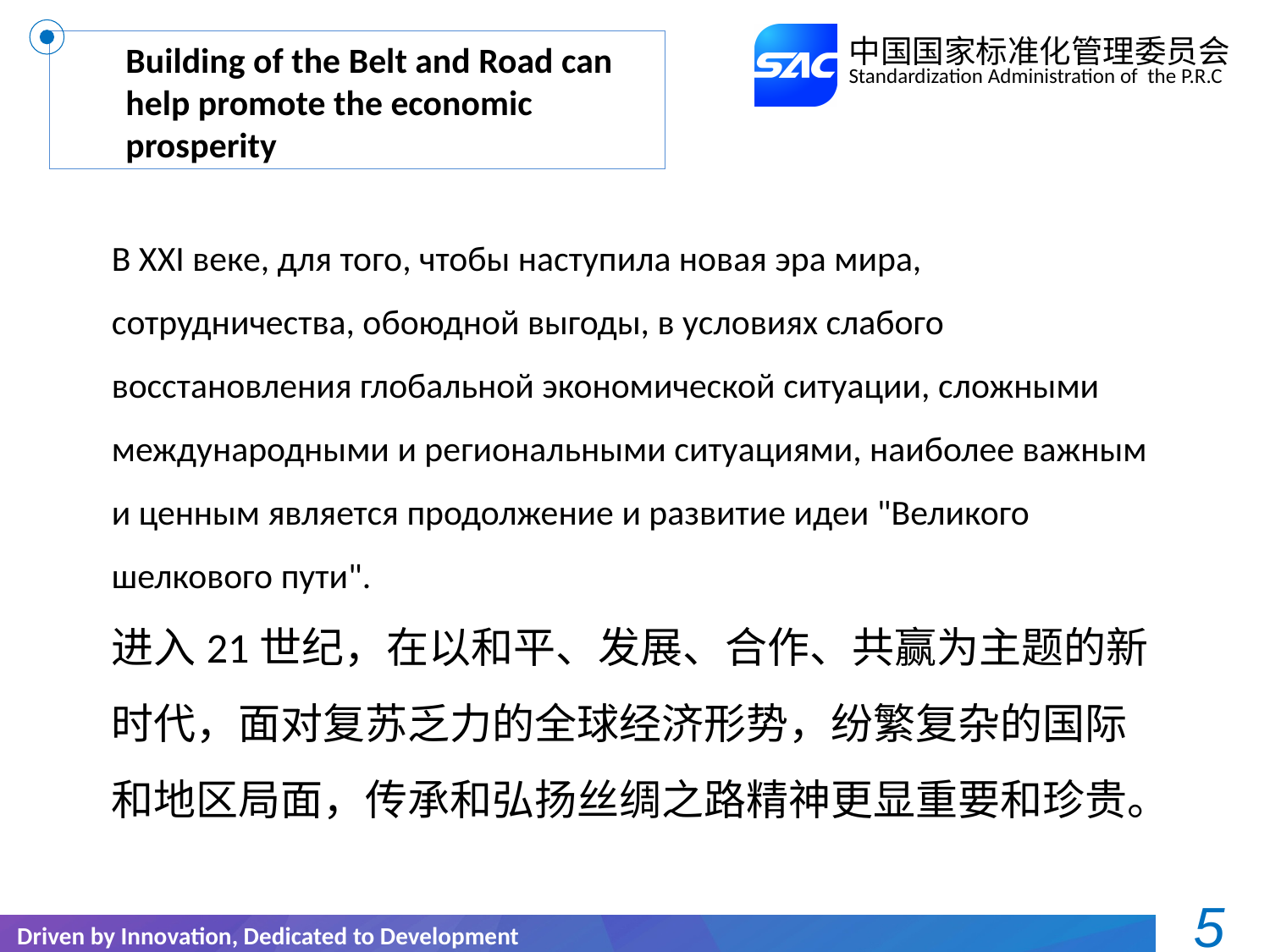

Building of the Belt and Road can help promote the economic prosperity
В XXI веке, для того, чтобы наступила новая эра мира, сотрудничества, обоюдной выгоды, в условиях слабого восстановления глобальной экономической ситуации, сложными международными и региональными ситуациями, наиболее важным и ценным является продолжение и развитие идеи "Великого шелкового пути".
进入21世纪，在以和平、发展、合作、共赢为主题的新时代，面对复苏乏力的全球经济形势，纷繁复杂的国际和地区局面，传承和弘扬丝绸之路精神更显重要和珍贵。